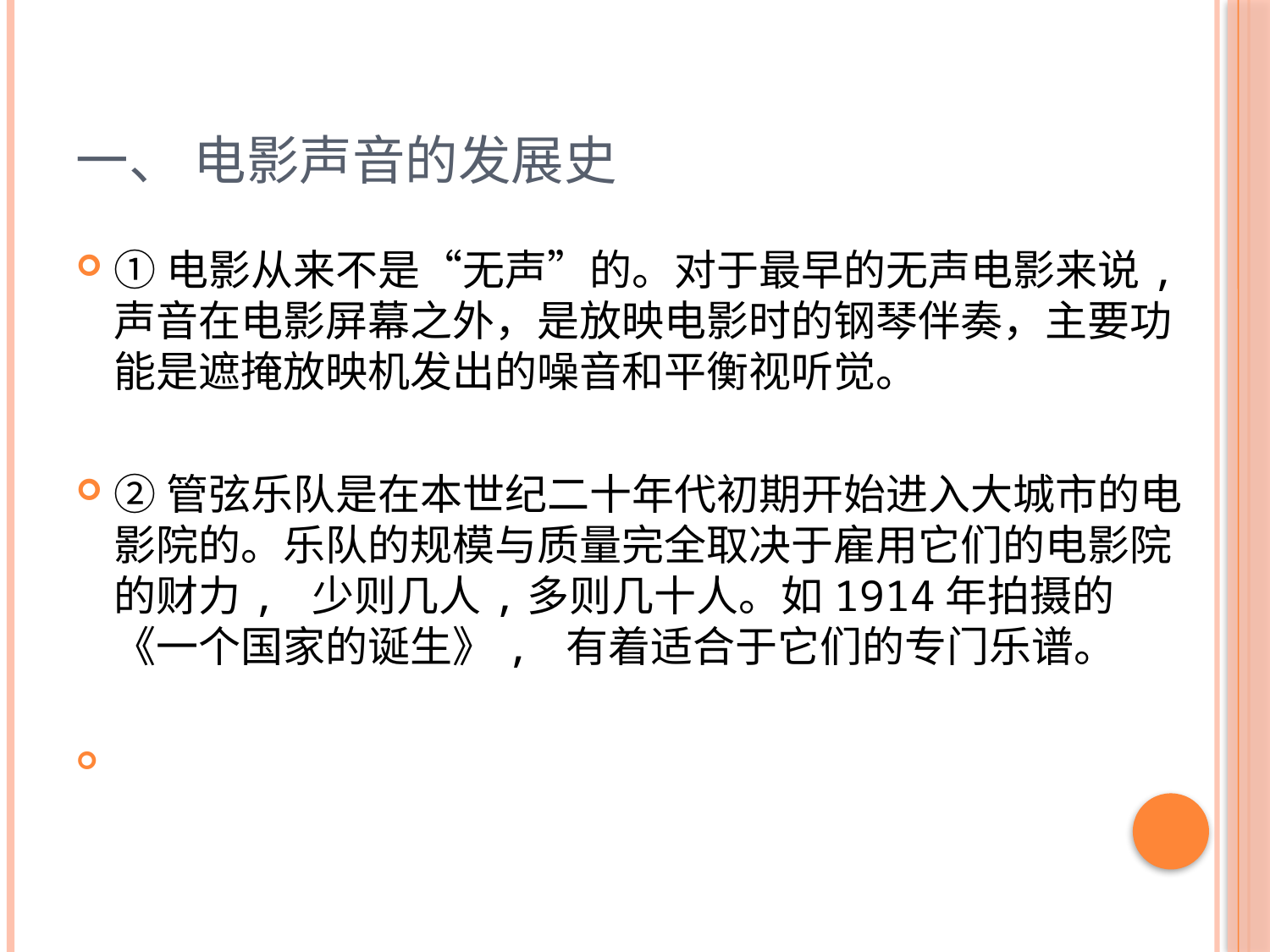

# 一、 电影声音的发展史

①电影从来不是“无声”的。对于最早的无声电影来说,声音在电影屏幕之外，是放映电影时的钢琴伴奏，主要功能是遮掩放映机发出的噪音和平衡视听觉。

②管弦乐队是在本世纪二十年代初期开始进入大城市的电影院的。乐队的规模与质量完全取决于雇用它们的电影院的财力, 少则几人,多则几十人。如1914年拍摄的《一个国家的诞生》, 有着适合于它们的专门乐谱。